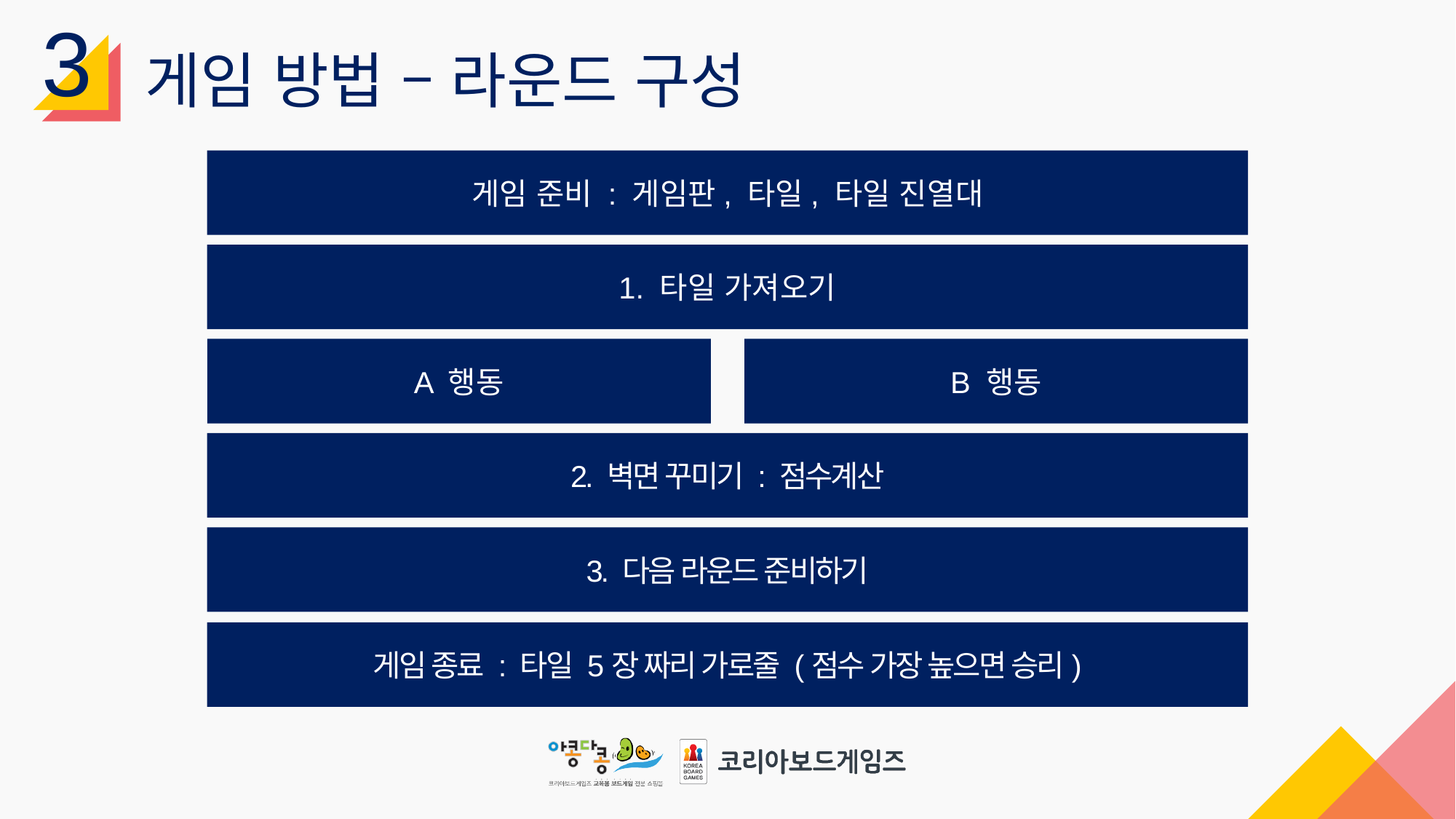

3
게임 방법 – 라운드 구성
게임 준비 : 게임판, 타일, 타일 진열대
1. 타일 가져오기
A 행동
B 행동
2. 벽면 꾸미기 : 점수계산
3. 다음 라운드 준비하기
게임 종료 : 타일 5장 짜리 가로줄 (점수 가장 높으면 승리)